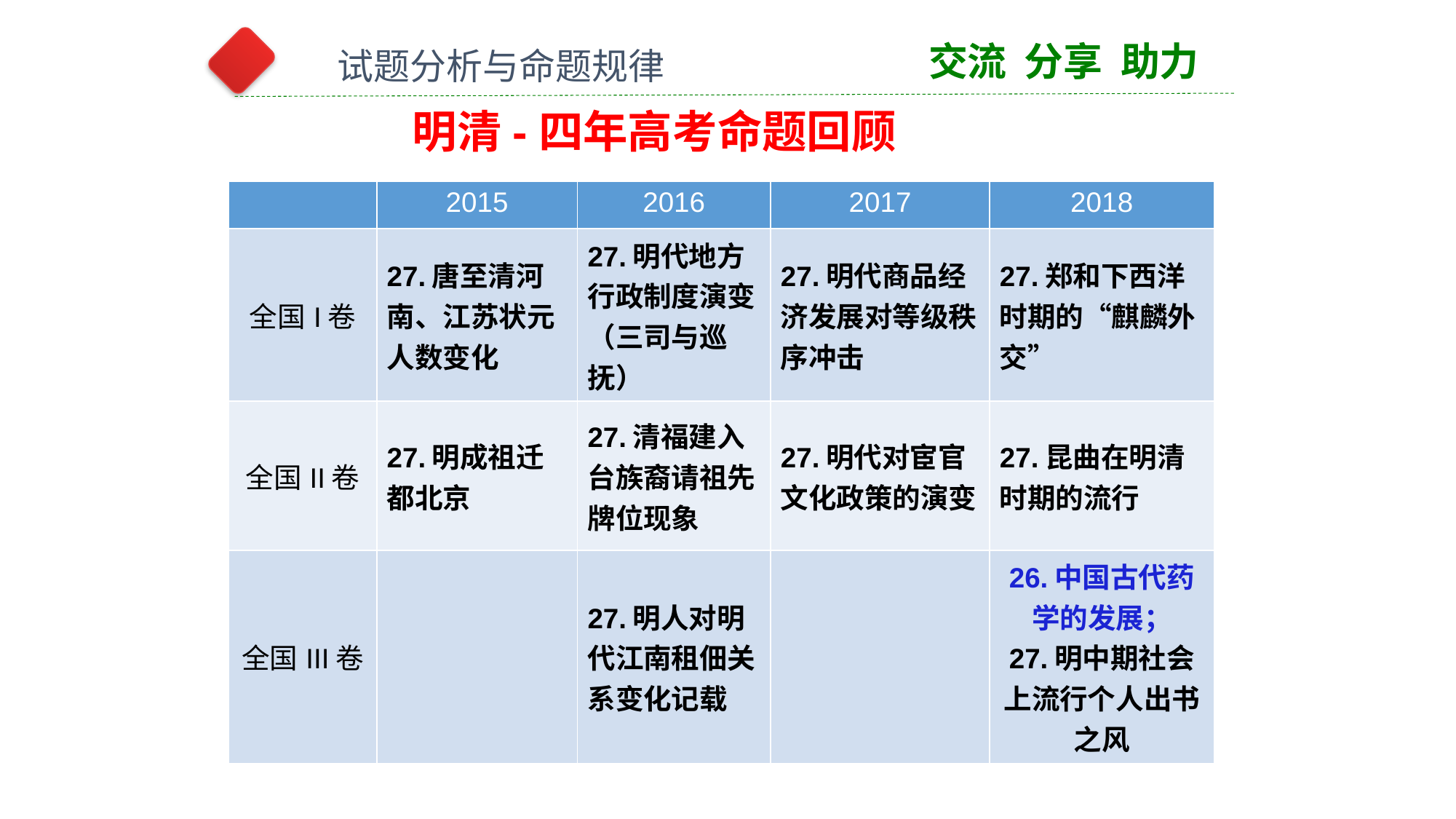

交流  分享  助力

试题分析与命题规律
明清-四年高考命题回顾
|  | 2015 | 2016 | 2017 | 2018 |
| --- | --- | --- | --- | --- |
| 全国I卷 | 27.唐至清河南、江苏状元人数变化 | 27.明代地方行政制度演变（三司与巡抚） | 27.明代商品经济发展对等级秩序冲击 | 27.郑和下西洋时期的“麒麟外交” |
| 全国II卷 | 27.明成祖迁都北京 | 27.清福建入台族裔请祖先牌位现象 | 27.明代对宦官文化政策的演变 | 27.昆曲在明清时期的流行 |
| 全国III卷 |  | 27.明人对明代江南租佃关系变化记载 |  | 26.中国古代药学的发展； 27.明中期社会上流行个人出书之风 |